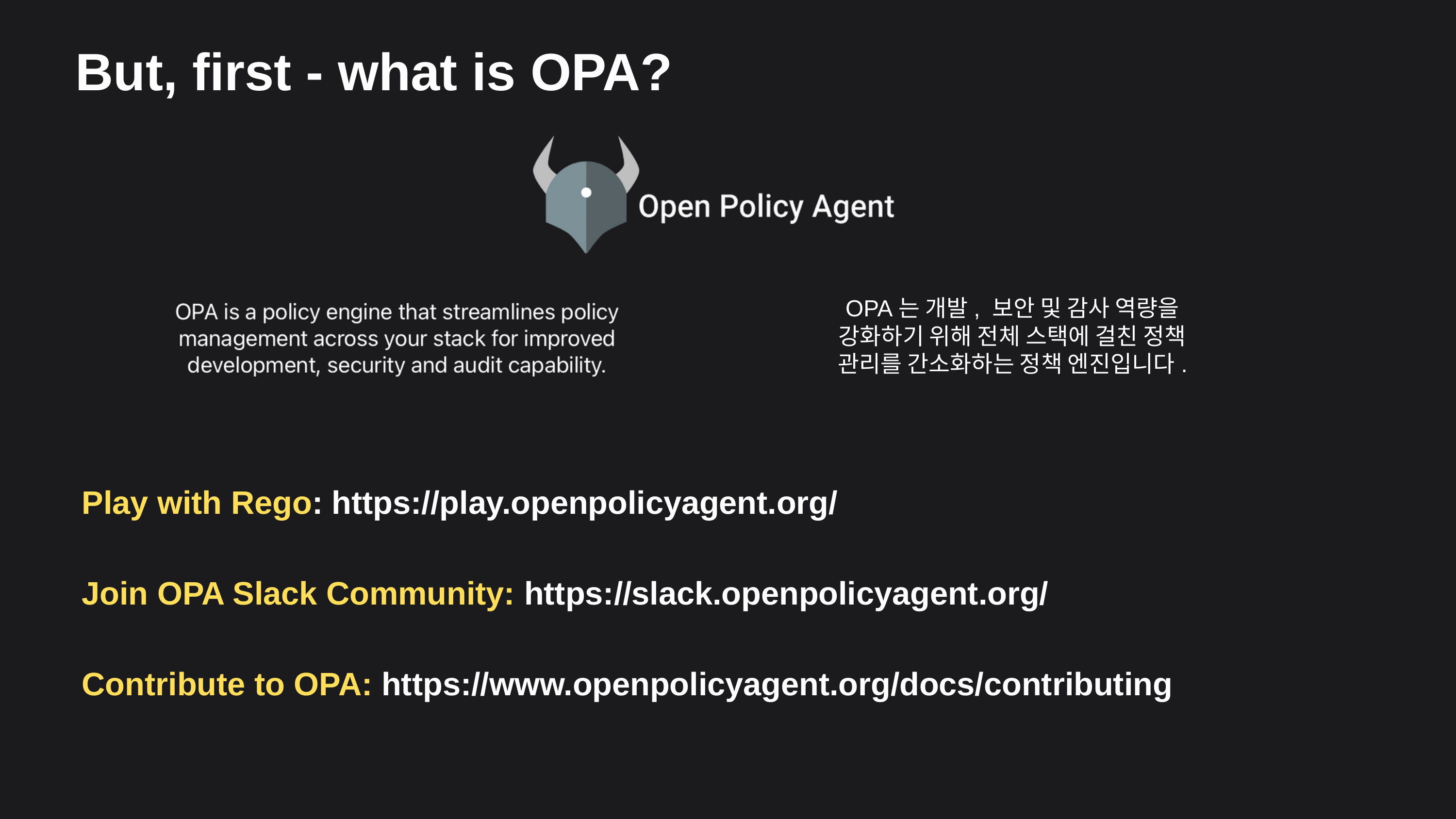

But, first - what is OPA?

OPA는 개발, 보안 및 감사 역량을 강화하기 위해 전체 스택에 걸친 정책 관리를 간소화하는 정책 엔진입니다.
Play with Rego: https://play.openpolicyagent.org/

Join OPA Slack Community: https://slack.openpolicyagent.org/

Contribute to OPA: https://www.openpolicyagent.org/docs/contributing